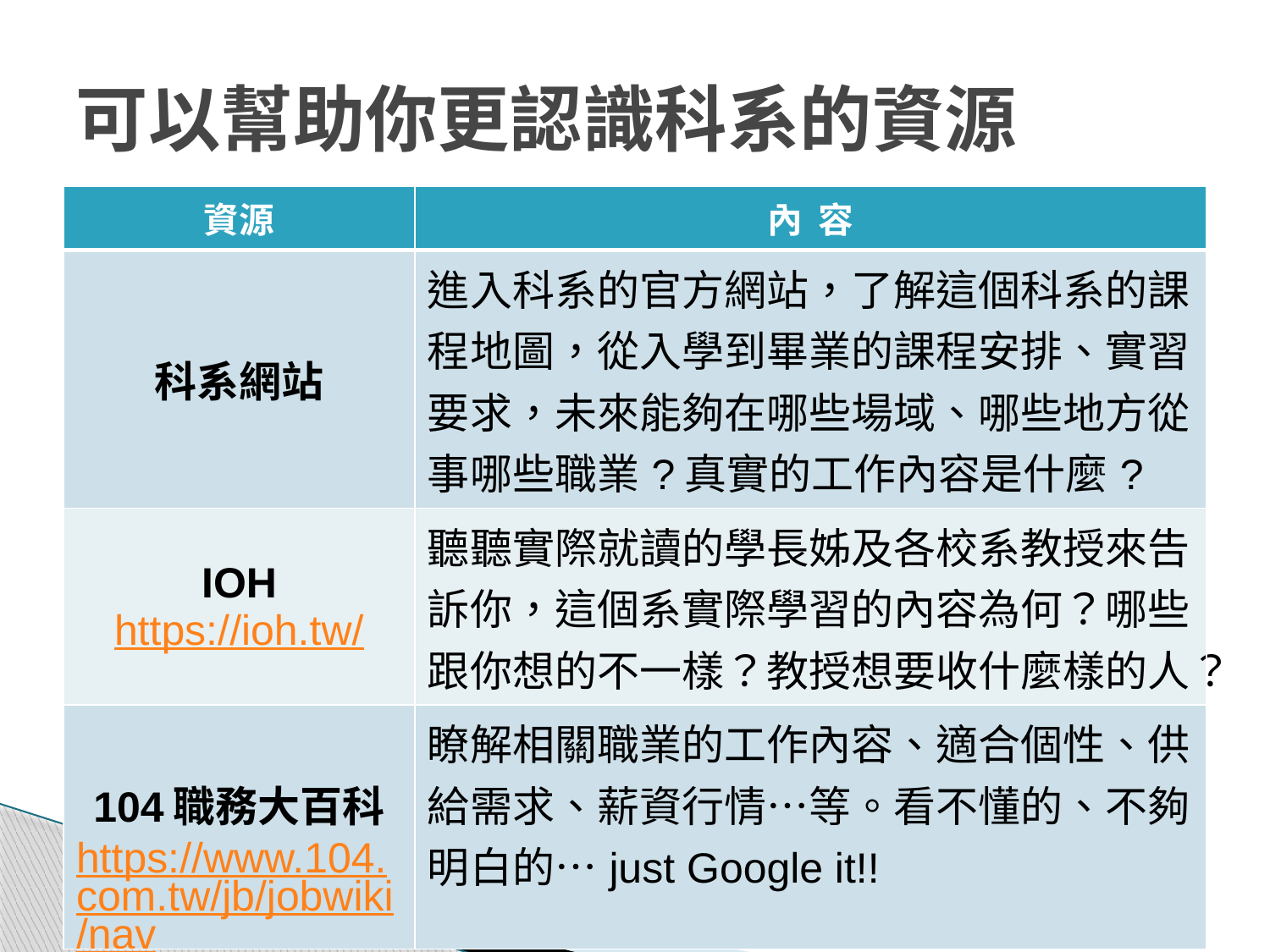

# 可以幫助你更認識科系的資源
| 資源 | 內 容 |
| --- | --- |
| 科系網站 | 進入科系的官方網站，了解這個科系的課程地圖，從入學到畢業的課程安排、實習要求，未來能夠在哪些場域、哪些地方從事哪些職業?真實的工作內容是什麼? |
| IOH https://ioh.tw/ | 聽聽實際就讀的學長姊及各校系教授來告訴你，這個系實際學習的內容為何？哪些跟你想的不一樣？教授想要收什麼樣的人？ |
| 104職務大百科 https://www.104.com.tw/jb/jobwiki/nav | 瞭解相關職業的工作內容、適合個性、供給需求、薪資行情…等。看不懂的、不夠明白的…just Google it!! |